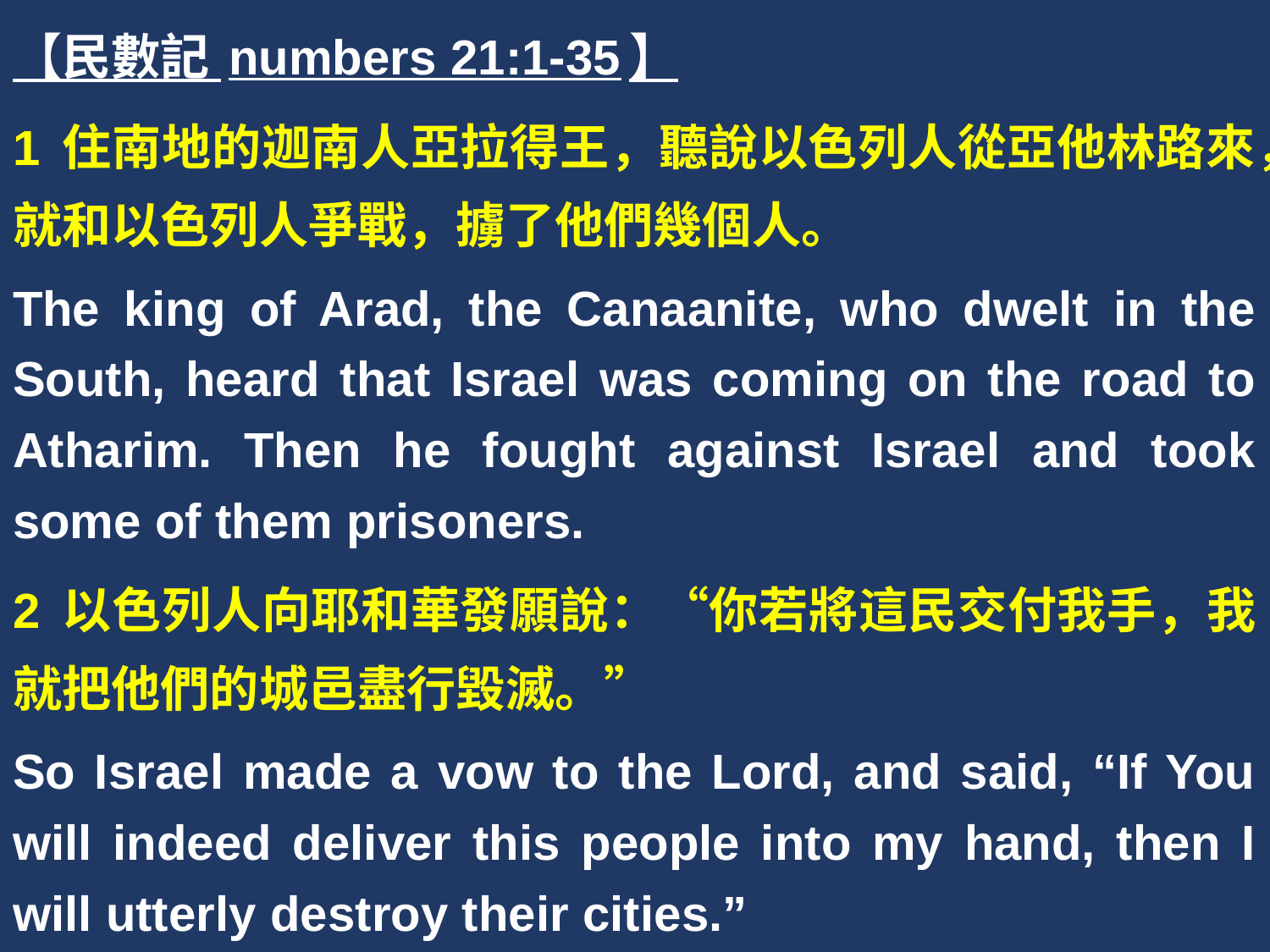

【民數記 numbers 21:1-35】
1 住南地的迦南人亞拉得王，聽說以色列人從亞他林路來，就和以色列人爭戰，擄了他們幾個人。
The king of Arad, the Canaanite, who dwelt in the South, heard that Israel was coming on the road to Atharim. Then he fought against Israel and took some of them prisoners.
2 以色列人向耶和華發願說：“你若將這民交付我手，我就把他們的城邑盡行毀滅。”
So Israel made a vow to the Lord, and said, “If You will indeed deliver this people into my hand, then I will utterly destroy their cities.”